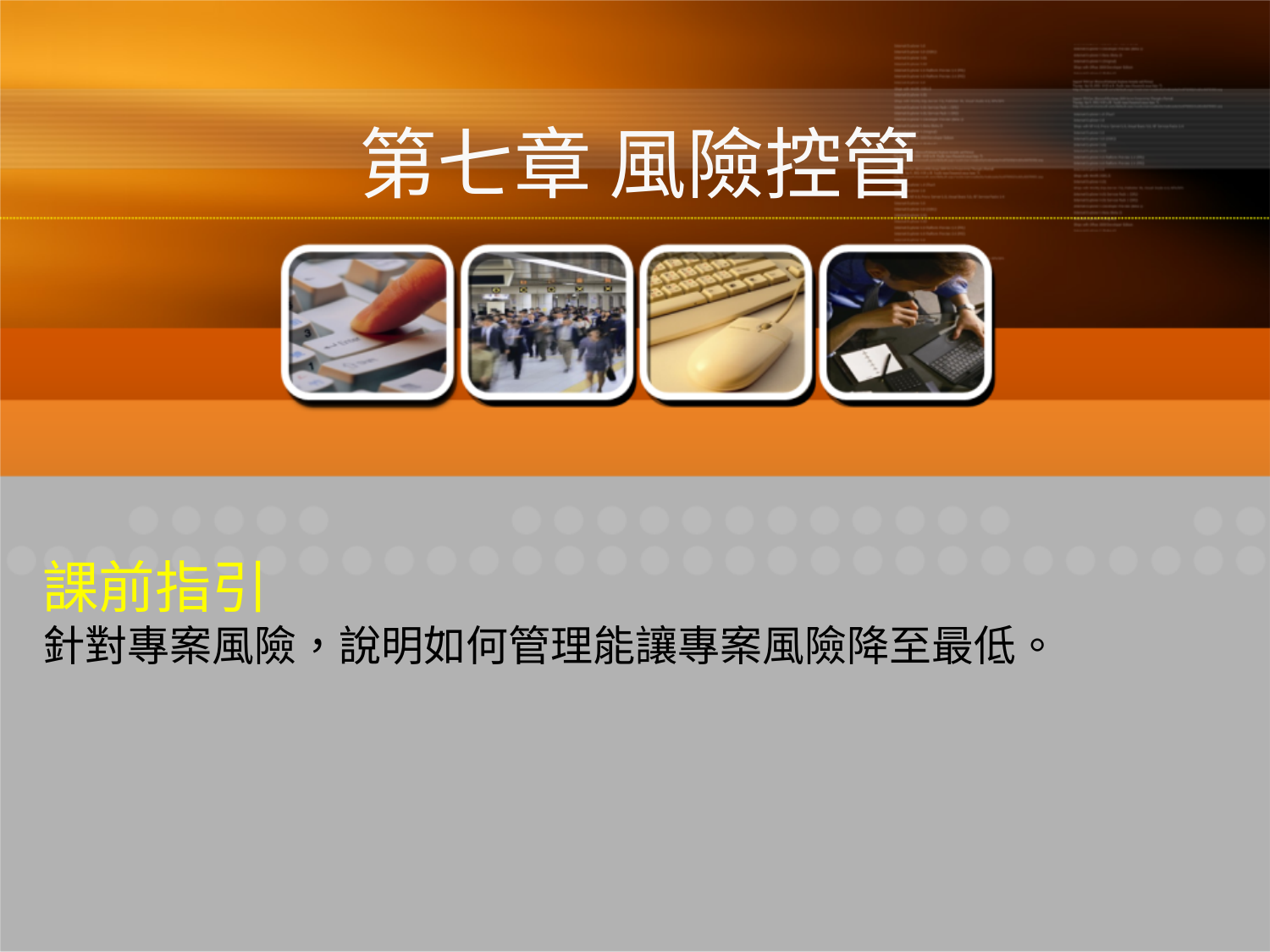

第七章 風險控管
課前指引
針對專案風險，說明如何管理能讓專案風險降至最低。